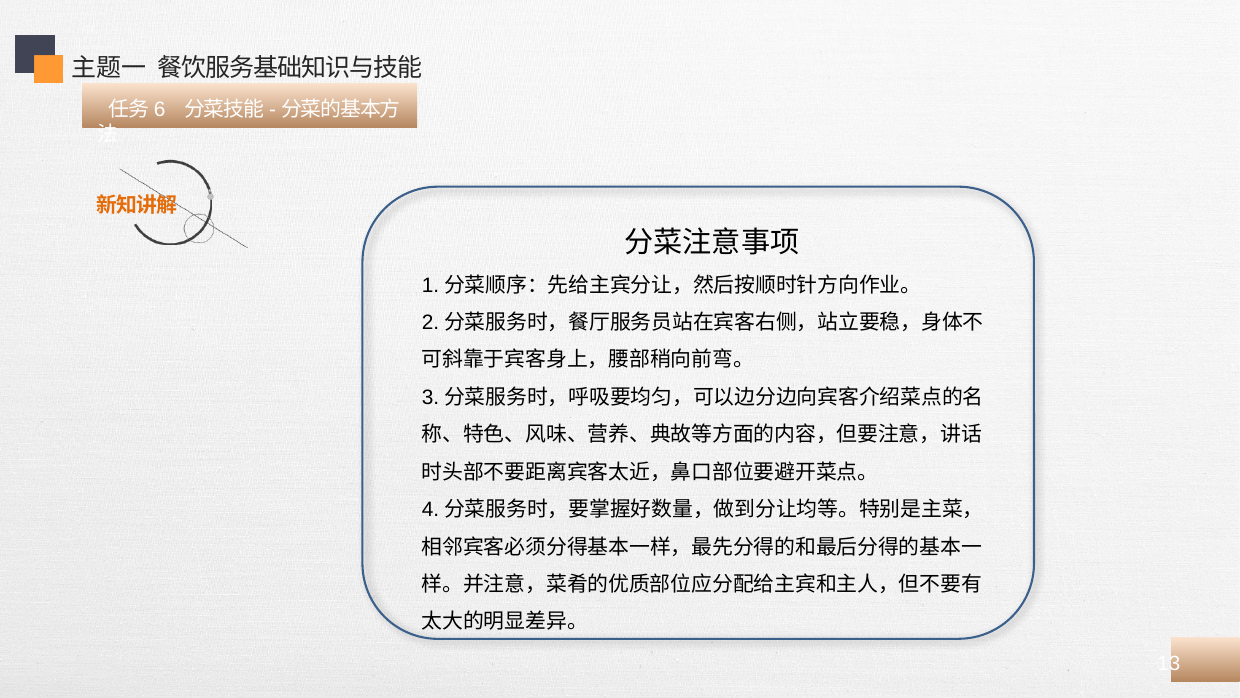

主题一  餐饮服务基础知识与技能

 任务6   分菜技能-分菜的基本方法

分菜注意事项
1.分菜顺序：先给主宾分让，然后按顺时针方向作业。
2.分菜服务时，餐厅服务员站在宾客右侧，站立要稳，身体不可斜靠于宾客身上，腰部稍向前弯。
3.分菜服务时，呼吸要均匀，可以边分边向宾客介绍菜点的名称、特色、风味、营养、典故等方面的内容，但要注意，讲话时头部不要距离宾客太近，鼻口部位要避开菜点。
4.分菜服务时，要掌握好数量，做到分让均等。特别是主菜，相邻宾客必须分得基本一样，最先分得的和最后分得的基本一样。并注意，菜肴的优质部位应分配给主宾和主人，但不要有太大的明显差异。